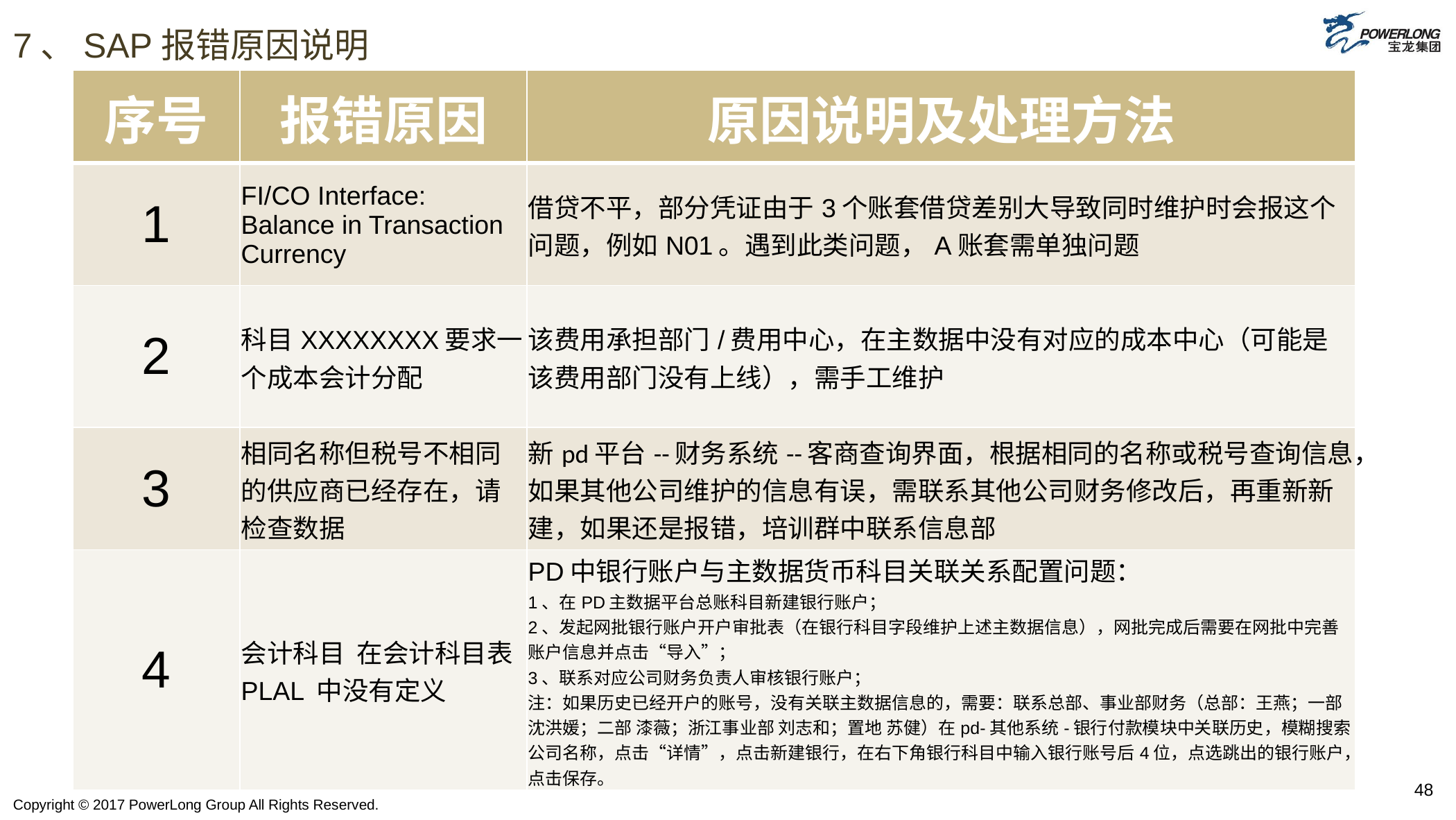

# 7、SAP报错原因说明
| 序号 | 报错原因 | 原因说明及处理方法 |
| --- | --- | --- |
| 1 | FI/CO Interface: Balance in Transaction Currency | 借贷不平，部分凭证由于3个账套借贷差别大导致同时维护时会报这个问题，例如N01。遇到此类问题，A账套需单独问题 |
| 2 | 科目XXXXXXXX要求一个成本会计分配 | 该费用承担部门/费用中心，在主数据中没有对应的成本中心（可能是该费用部门没有上线），需手工维护 |
| 3 | 相同名称但税号不相同的供应商已经存在，请检查数据 | 新pd平台--财务系统--客商查询界面，根据相同的名称或税号查询信息，如果其他公司维护的信息有误，需联系其他公司财务修改后，再重新新建，如果还是报错，培训群中联系信息部 |
| 4 | 会计科目 在会计科目表 PLAL 中没有定义 | PD中银行账户与主数据货币科目关联关系配置问题： 1、在PD主数据平台总账科目新建银行账户； 2、发起网批银行账户开户审批表（在银行科目字段维护上述主数据信息），网批完成后需要在网批中完善账户信息并点击“导入”； 3、联系对应公司财务负责人审核银行账户； 注：如果历史已经开户的账号，没有关联主数据信息的，需要：联系总部、事业部财务（总部：王燕；一部 沈洪媛；二部 漆薇；浙江事业部 刘志和；置地 苏健）在pd-其他系统-银行付款模块中关联历史，模糊搜索公司名称，点击“详情”，点击新建银行，在右下角银行科目中输入银行账号后4位，点选跳出的银行账户，点击保存。 |